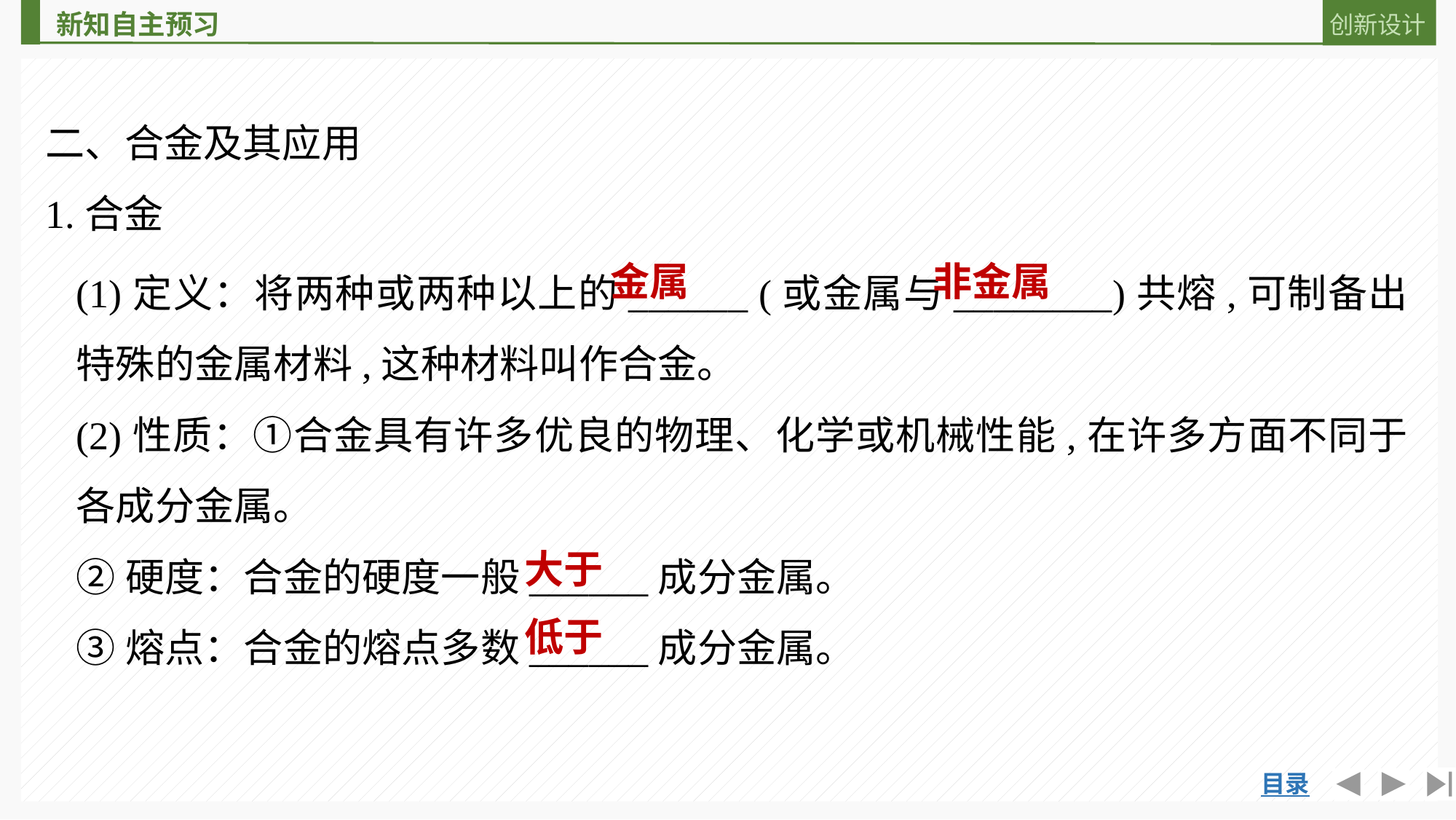

二、合金及其应用
1.合金
(1)定义：将两种或两种以上的______ (或金属与________)共熔,可制备出特殊的金属材料,这种材料叫作合金。
(2)性质：①合金具有许多优良的物理、化学或机械性能,在许多方面不同于各成分金属。
②硬度：合金的硬度一般______成分金属。
③熔点：合金的熔点多数______成分金属。
金属
非金属
大于
低于